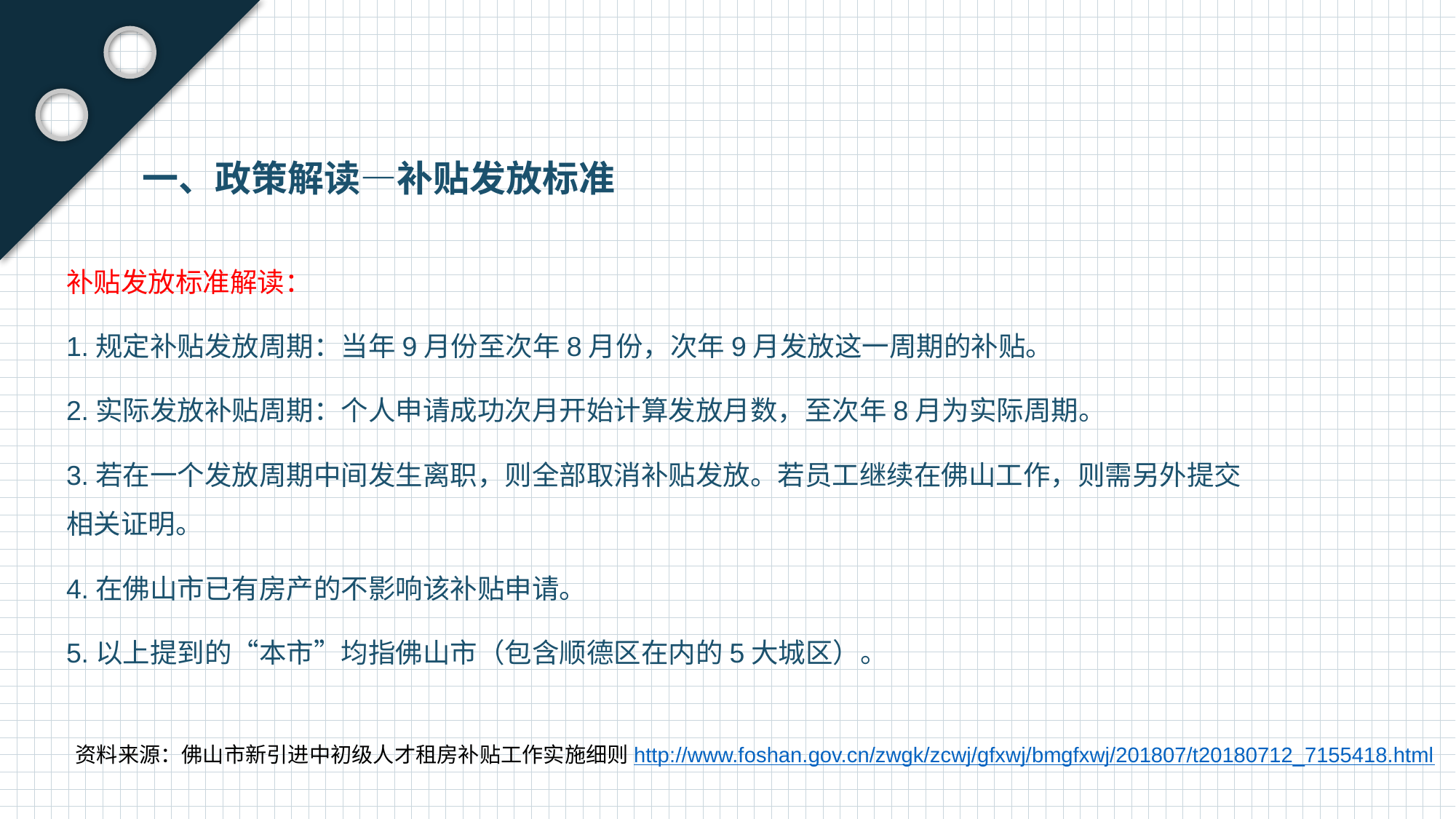

一、政策解读—补贴发放标准
补贴发放标准解读：
1.规定补贴发放周期：当年9月份至次年8月份，次年9月发放这一周期的补贴。
2.实际发放补贴周期：个人申请成功次月开始计算发放月数，至次年8月为实际周期。
3.若在一个发放周期中间发生离职，则全部取消补贴发放。若员工继续在佛山工作，则需另外提交相关证明。
4.在佛山市已有房产的不影响该补贴申请。
5.以上提到的“本市”均指佛山市（包含顺德区在内的5大城区）。
资料来源：佛山市新引进中初级人才租房补贴工作实施细则http://www.foshan.gov.cn/zwgk/zcwj/gfxwj/bmgfxwj/201807/t20180712_7155418.html